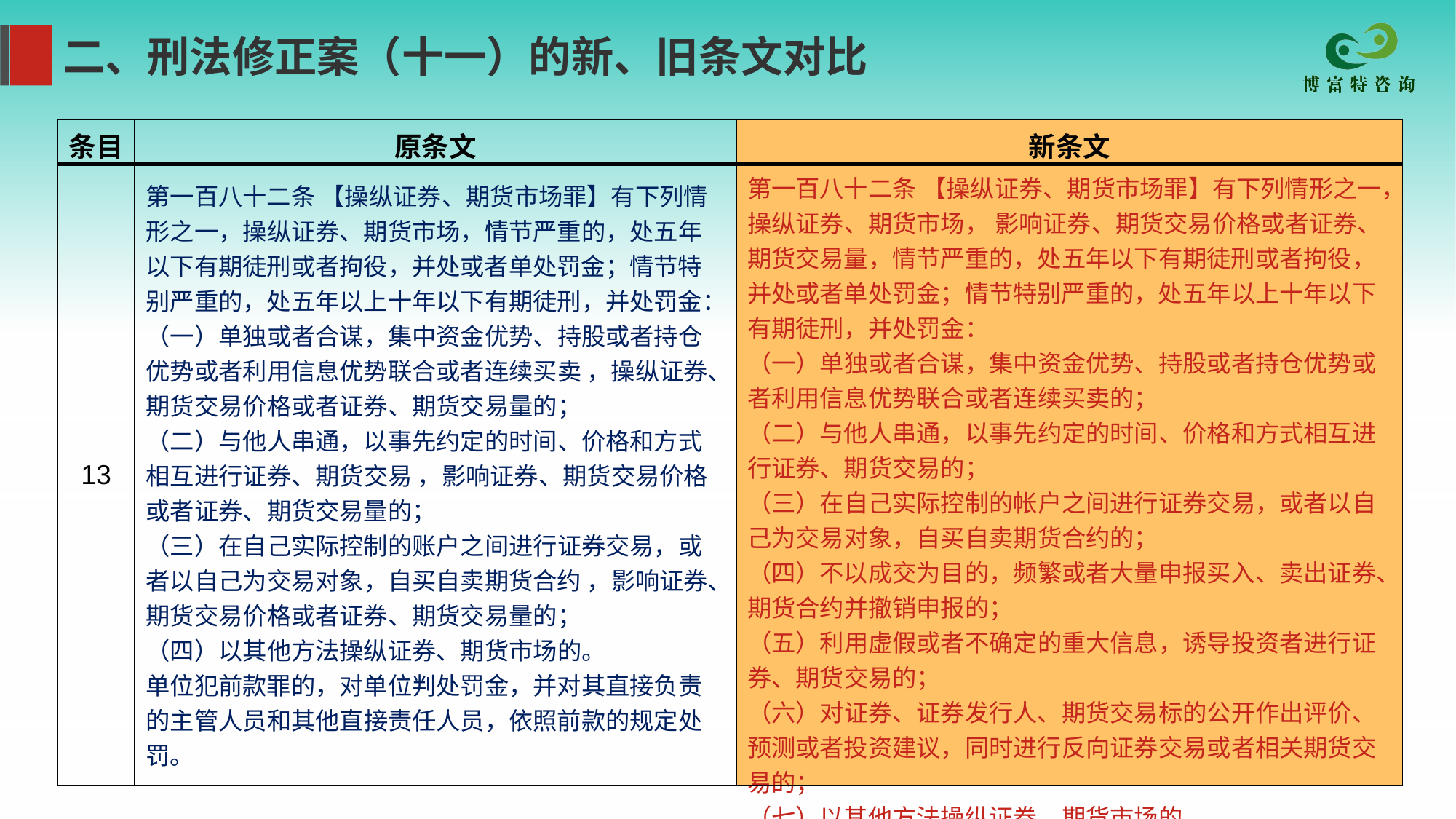

二、刑法修正案（十一）的新、旧条文对比

| 条目 | 原条文 | 新条文 |
| --- | --- | --- |
| 13 | 第一百八十二条 【操纵证券、期货市场罪】有下列情形之一，操纵证券、期货市场，情节严重的，处五年以下有期徒刑或者拘役，并处或者单处罚金；情节特别严重的，处五年以上十年以下有期徒刑，并处罚金： （一）单独或者合谋，集中资金优势、持股或者持仓优势或者利用信息优势联合或者连续买卖 ，操纵证券、期货交易价格或者证券、期货交易量的； （二）与他人串通，以事先约定的时间、价格和方式相互进行证券、期货交易 ，影响证券、期货交易价格或者证券、期货交易量的； （三）在自己实际控制的账户之间进行证券交易，或者以自己为交易对象，自买自卖期货合约 ，影响证券、期货交易价格或者证券、期货交易量的； （四）以其他方法操纵证券、期货市场的。 单位犯前款罪的，对单位判处罚金，并对其直接负责的主管人员和其他直接责任人员，依照前款的规定处罚。 | 第一百八十二条 【操纵证券、期货市场罪】有下列情形之一，操纵证券、期货市场， 影响证券、期货交易价格或者证券、期货交易量，情节严重的，处五年以下有期徒刑或者拘役，并处或者单处罚金；情节特别严重的，处五年以上十年以下有期徒刑，并处罚金： （一）单独或者合谋，集中资金优势、持股或者持仓优势或者利用信息优势联合或者连续买卖的； （二）与他人串通，以事先约定的时间、价格和方式相互进行证券、期货交易的； （三）在自己实际控制的帐户之间进行证券交易，或者以自己为交易对象，自买自卖期货合约的； （四）不以成交为目的，频繁或者大量申报买入、卖出证券、期货合约并撤销申报的； （五）利用虚假或者不确定的重大信息，诱导投资者进行证券、期货交易的； （六）对证券、证券发行人、期货交易标的公开作出评价、预测或者投资建议，同时进行反向证券交易或者相关期货交易的； （七）以其他方法操纵证券、期货市场的。 单位犯前款罪的，对单位判处罚金，并对其直接负责的主管人员和其他直接责任人员，依照前款的规定处罚。 |